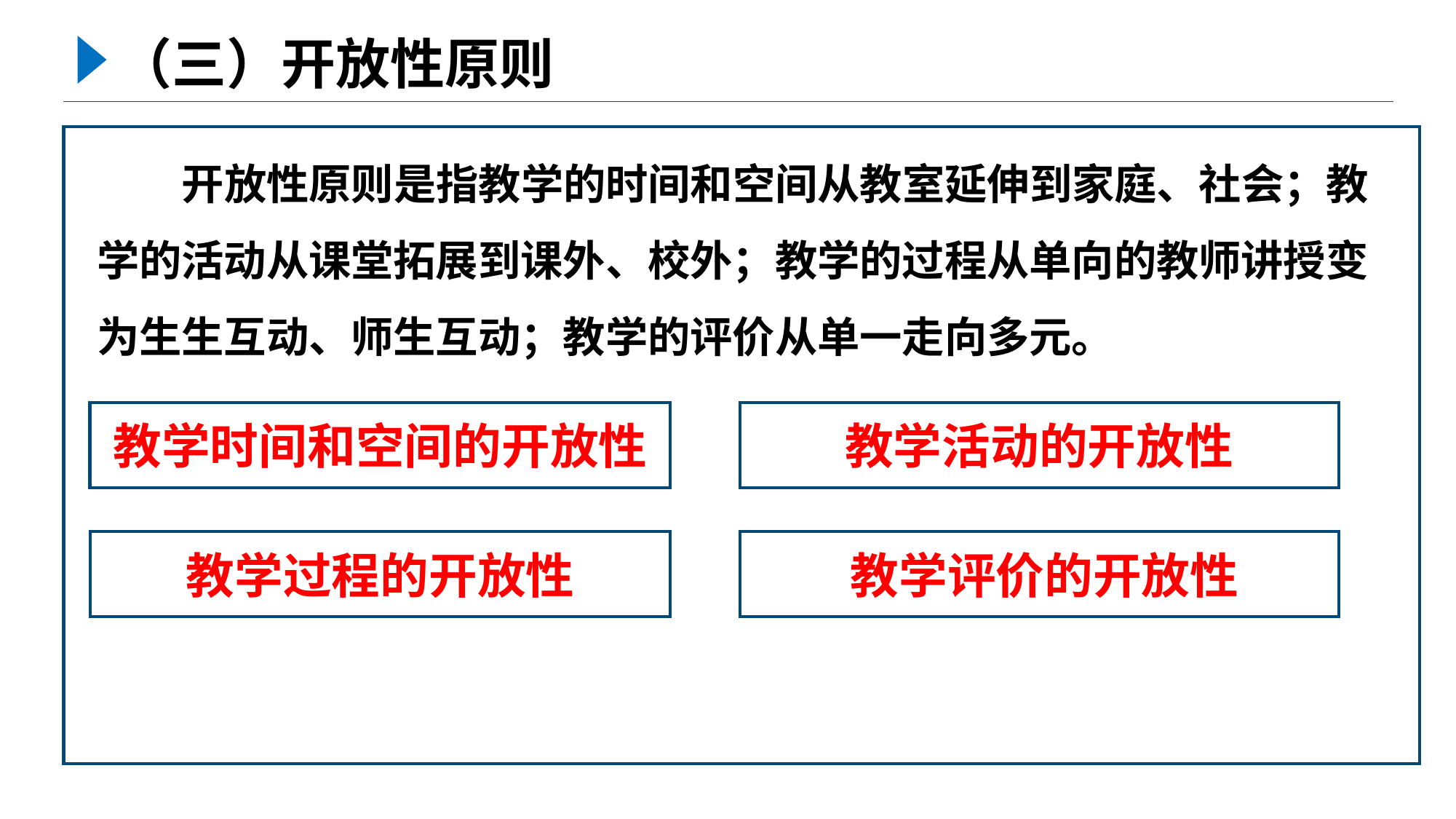

（三）开放性原则

    开放性原则是指教学的时间和空间从教室延伸到家庭、社会；教学的活动从课堂拓展到课外、校外；教学的过程从单向的教师讲授变为生生互动、师生互动；教学的评价从单一走向多元。

教学时间和空间的开放性
教学活动的开放性

教学过程的开放性
教学评价的开放性